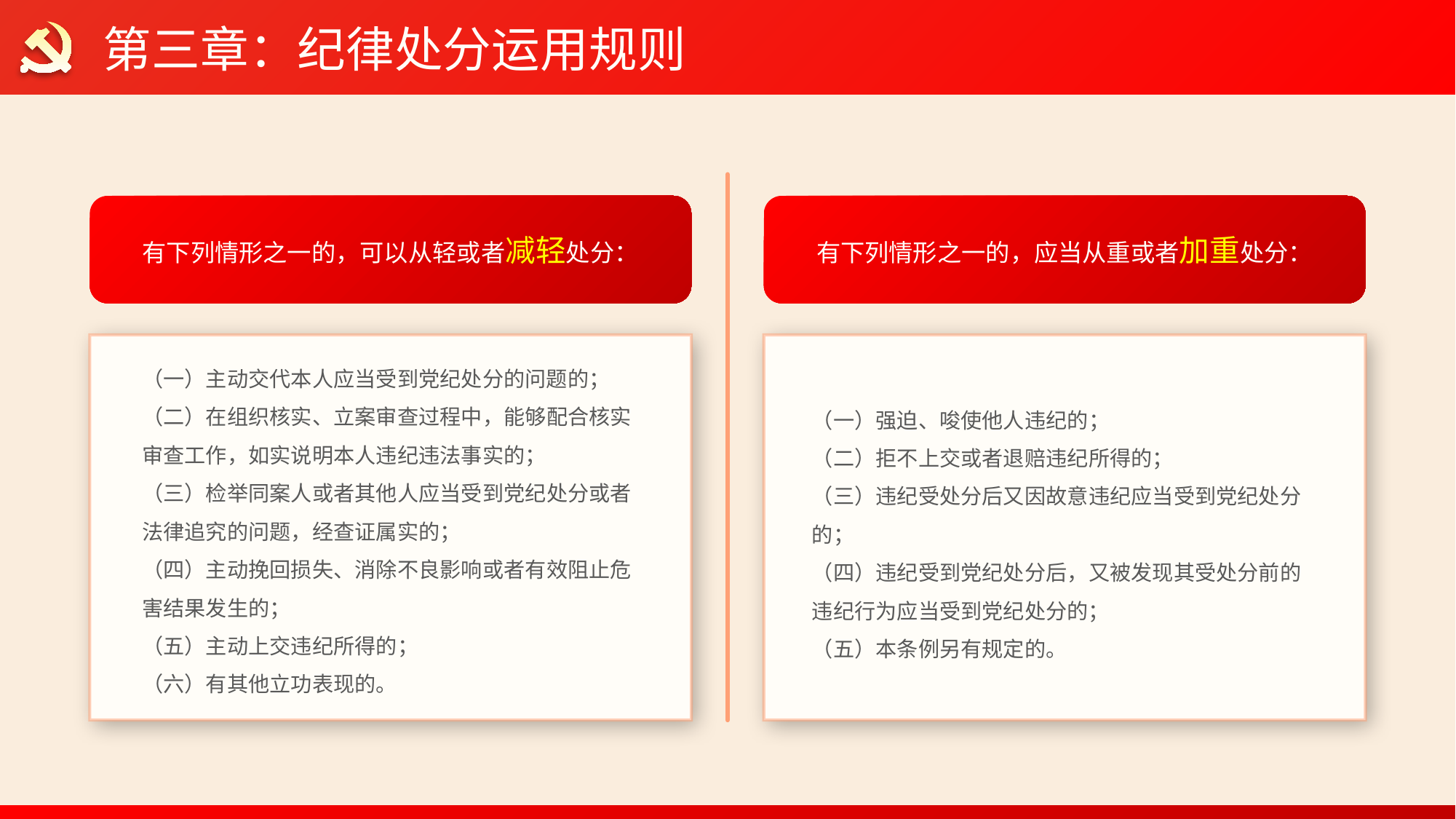

第三章：纪律处分运用规则
有下列情形之一的，可以从轻或者减轻处分：
有下列情形之一的，应当从重或者加重处分：

（一）主动交代本人应当受到党纪处分的问题的；
（二）在组织核实、立案审查过程中，能够配合核实审查工作，如实说明本人违纪违法事实的；
（三）检举同案人或者其他人应当受到党纪处分或者法律追究的问题，经查证属实的；
（四）主动挽回损失、消除不良影响或者有效阻止危害结果发生的；
（五）主动上交违纪所得的；
（六）有其他立功表现的。

（一）强迫、唆使他人违纪的；
（二）拒不上交或者退赔违纪所得的；
（三）违纪受处分后又因故意违纪应当受到党纪处分的；
（四）违纪受到党纪处分后，又被发现其受处分前的违纪行为应当受到党纪处分的；
（五）本条例另有规定的。